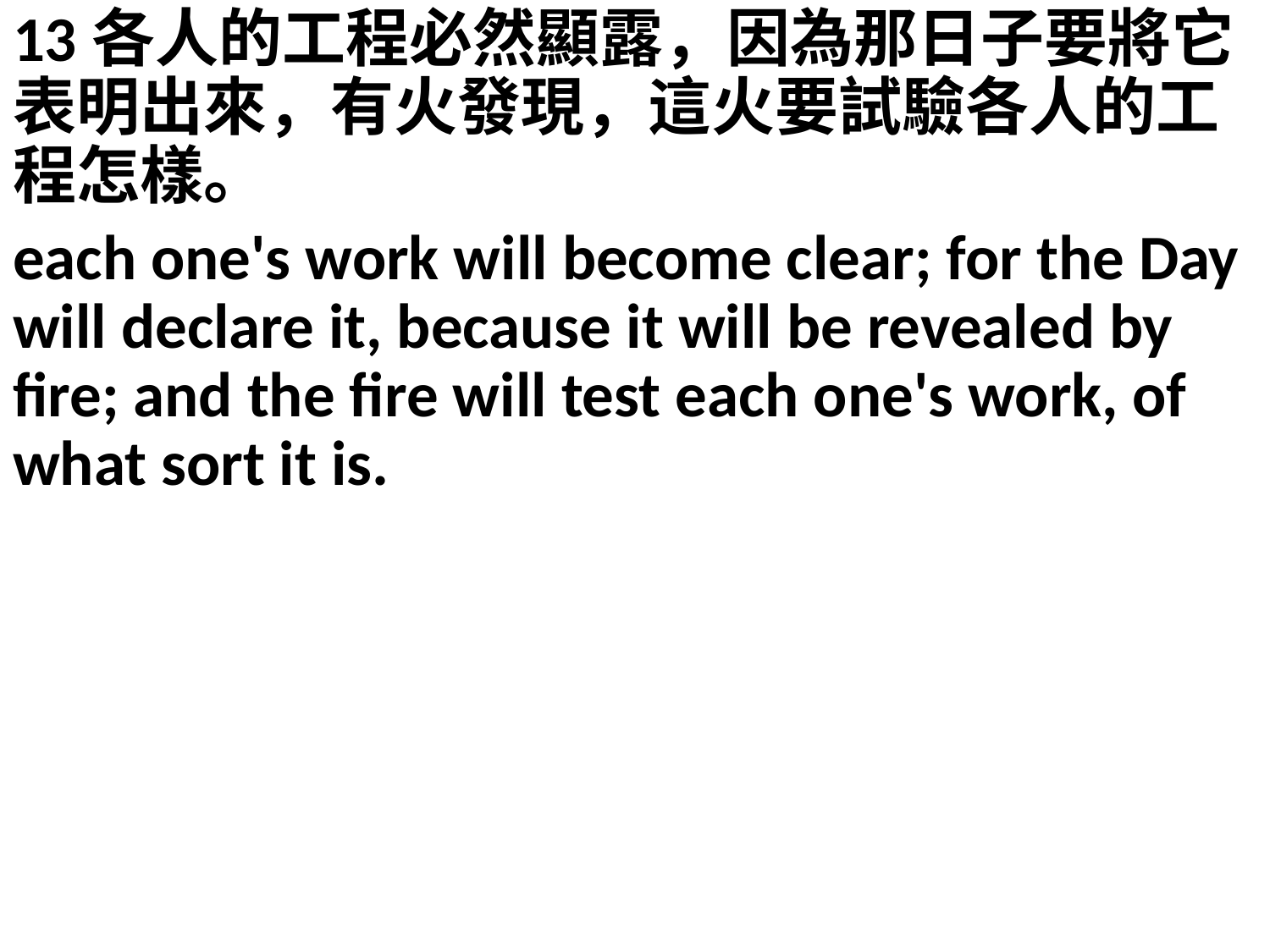

13各人的工程必然顯露，因為那日子要將它表明出來，有火發現，這火要試驗各人的工程怎樣。
each one's work will become clear; for the Day will declare it, because it will be revealed by fire; and the fire will test each one's work, of what sort it is.